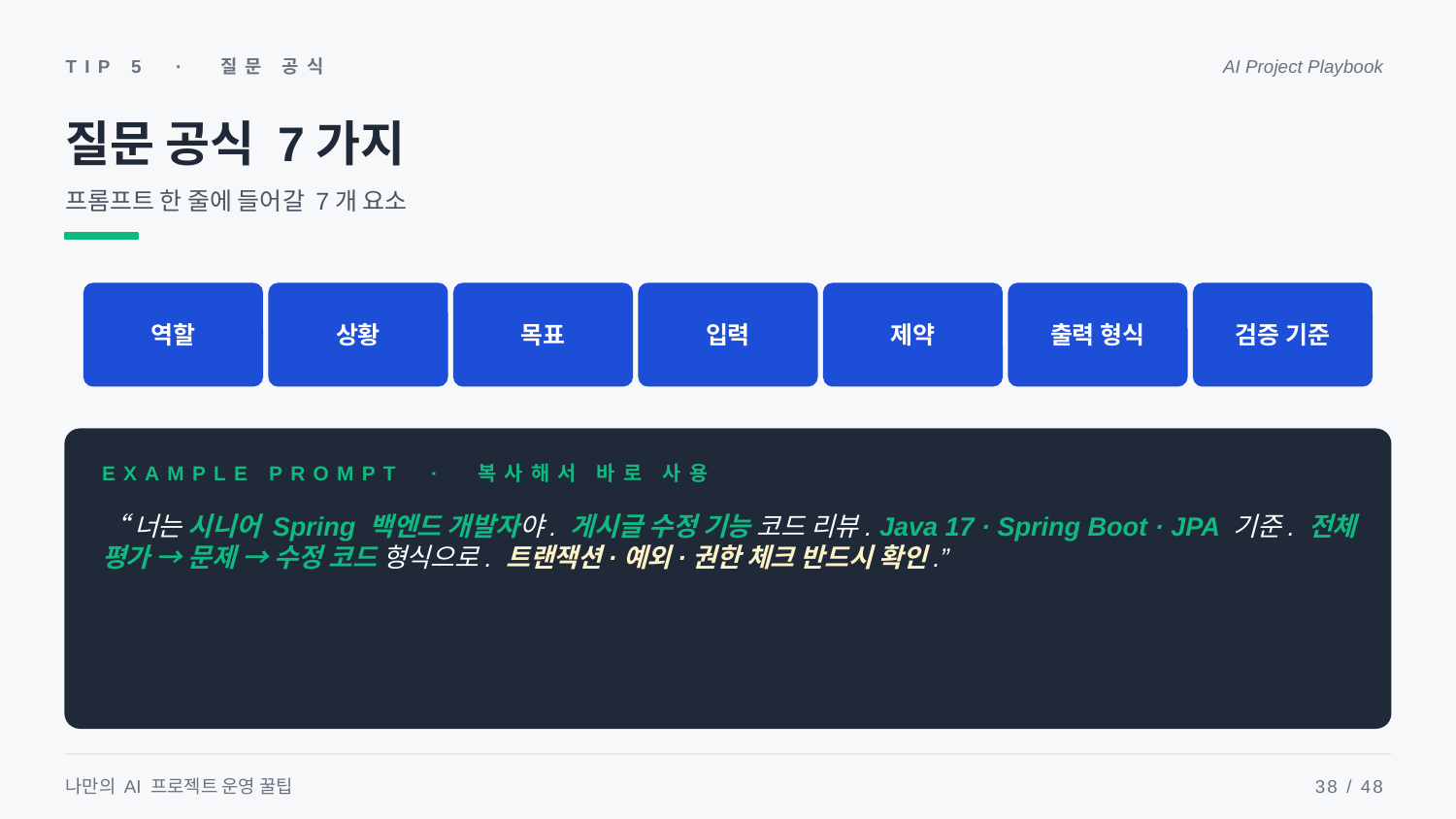

TIP 5  ·  질문 공식
AI Project Playbook
질문 공식 7가지
프롬프트 한 줄에 들어갈 7개 요소

역할
상황
목표
입력
제약
출력 형식
검증 기준

EXAMPLE PROMPT  ·  복사해서 바로 사용
“너는 시니어 Spring 백엔드 개발자야. 게시글 수정 기능 코드 리뷰. Java 17 · Spring Boot · JPA 기준. 전체 평가 → 문제 → 수정 코드 형식으로. 트랜잭션·예외·권한 체크 반드시 확인.”

나만의 AI 프로젝트 운영 꿀팁
38 / 48